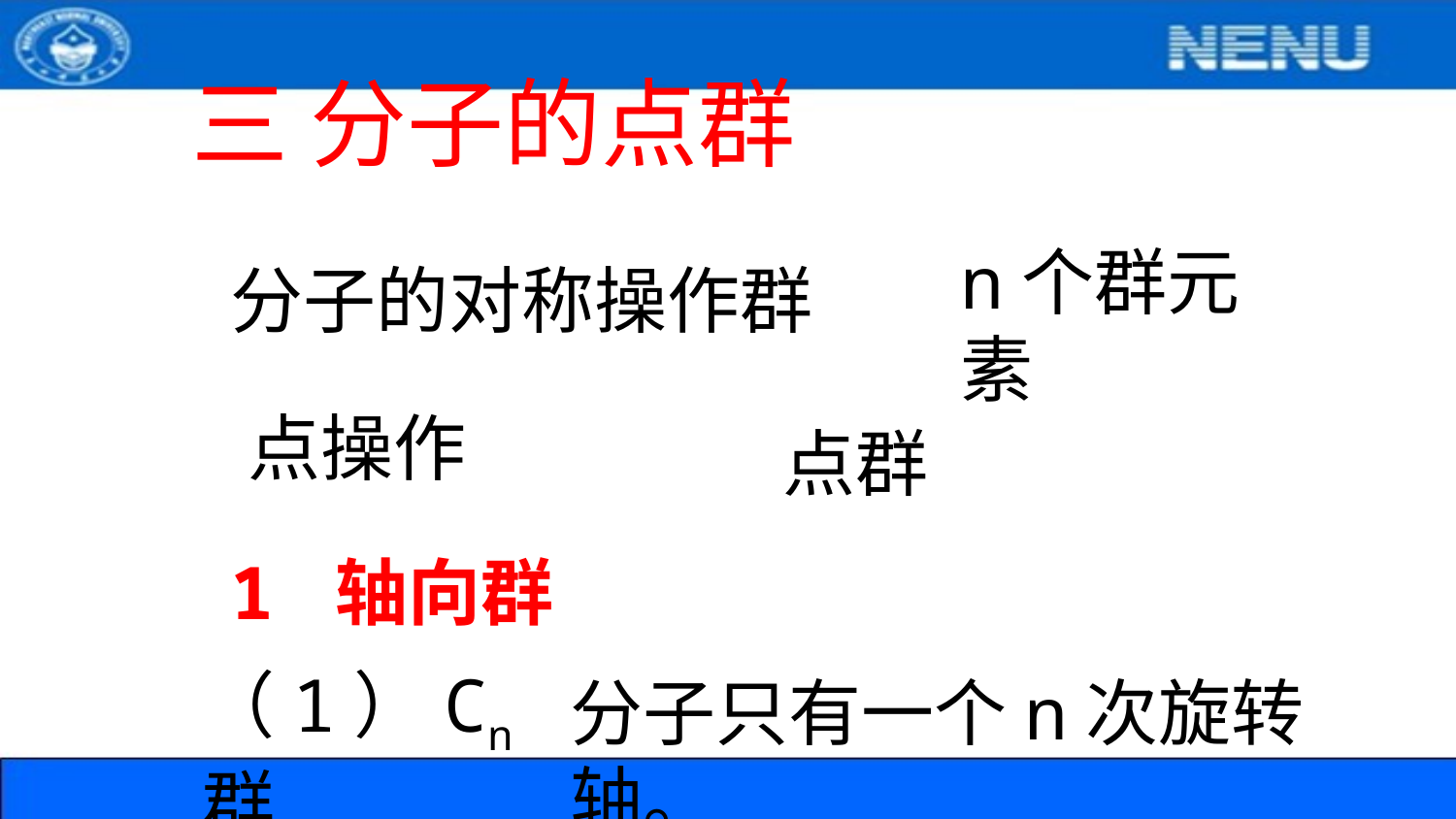

三 分子的点群
n个群元素
分子的对称操作群
点操作

点群
1 轴向群
（1）Cn群
分子只有一个n次旋转轴。